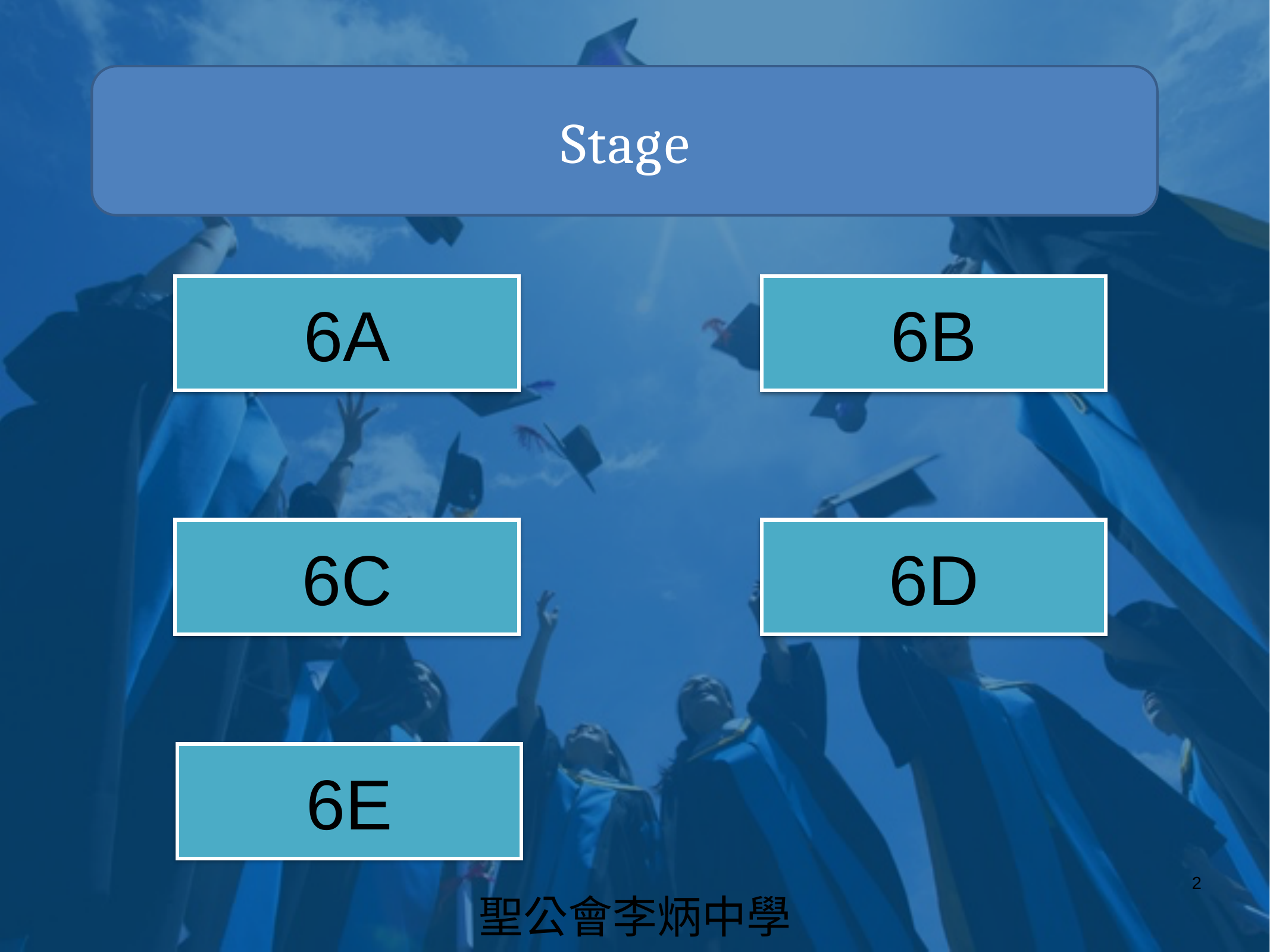

Stage
6A
6B
6C
6D
6E
2
聖公會李炳中學